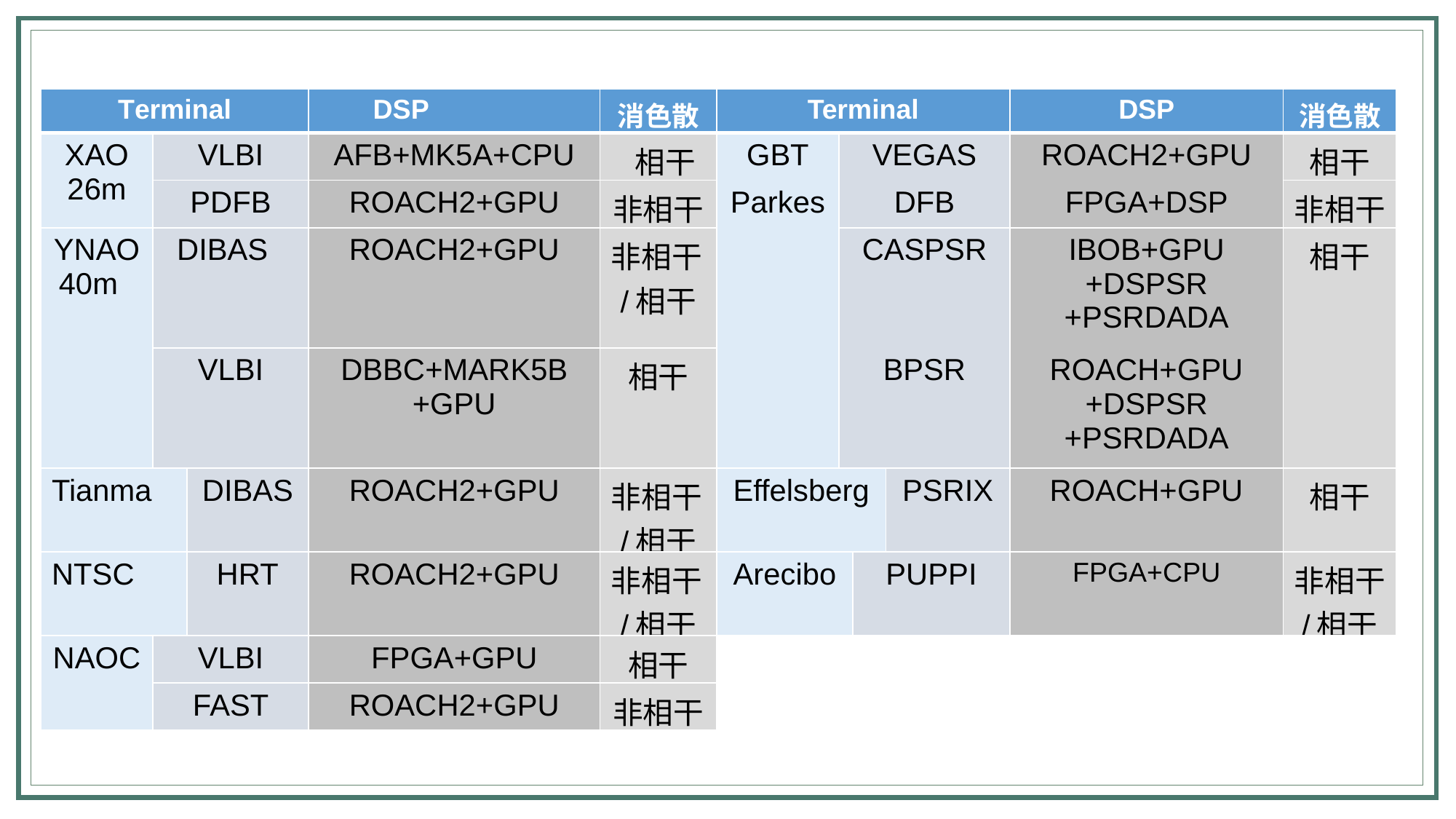

| Terminal |  |  | DSP | 消色散 | Terminal |  |  |  | DSP | 消色散 |
| --- | --- | --- | --- | --- | --- | --- | --- | --- | --- | --- |
| XAO 26m | VLBI |  | AFB+MK5A+CPU | 相干 | GBT | VEGAS |  |  | ROACH2+GPU | 相干 |
|  |  |  |  |  | Parkes |  |  |  |  |  |
|  |  |  |  |  |  | DFB |  |  |  |  |
|  |  |  |  |  |  |  |  |  | FPGA+DSP |  |
|  | PDFB |  | ROACH2+GPU | 非相干 |  |  |  |  |  | 非相干 |
| YNAO 40m | DIBAS |  | ROACH2+GPU | 非相干/相干 |  | CASPSR |  |  | IBOB+GPU +DSPSR +PSRDADA | 相干 |
|  |  |  |  |  |  | BPSR |  |  | ROACH+GPU +DSPSR +PSRDADA |  |
|  | VLBI |  | DBBC+MARK5B +GPU | 相干 |  |  |  |  |  |  |
| Tianma |  | DIBAS | ROACH2+GPU | 非相干/相干 | Effelsberg |  |  | PSRIX | ROACH+GPU | 相干 |
| NTSC |  | HRT | ROACH2+GPU | 非相干/相干 | Arecibo |  | PUPPI |  | FPGA+CPU | 非相干/相干 |
| NAOC | VLBI |  | FPGA+GPU | 相干 |  |  |  |  |  |  |
|  | FAST |  | ROACH2+GPU | 非相干 |  |  |  |  |  |  |

关键词
关键词

关键词
关键词